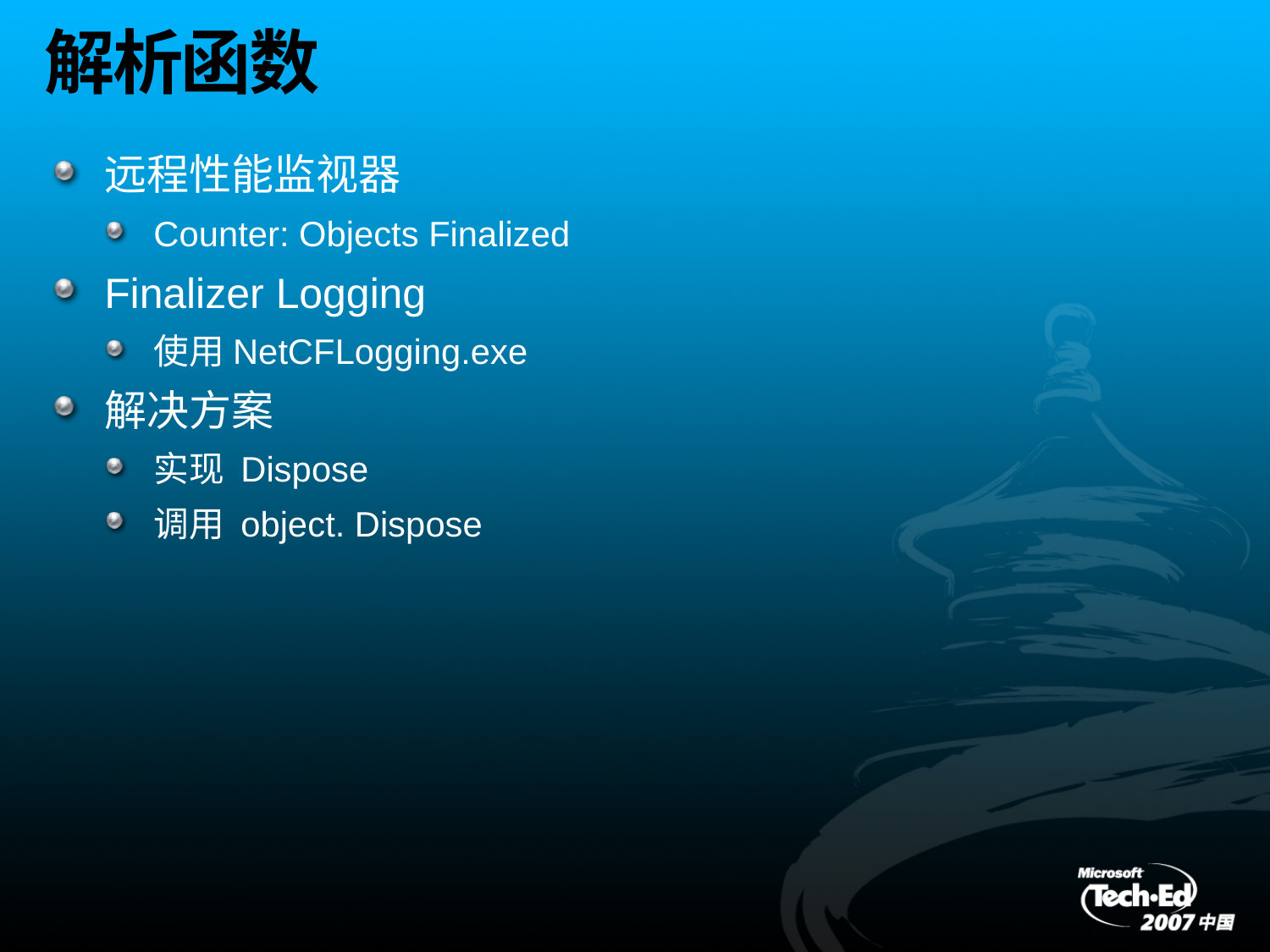

# 解析函数
远程性能监视器
Counter: Objects Finalized
Finalizer Logging
使用NetCFLogging.exe
解决方案
实现 Dispose
调用 object. Dispose